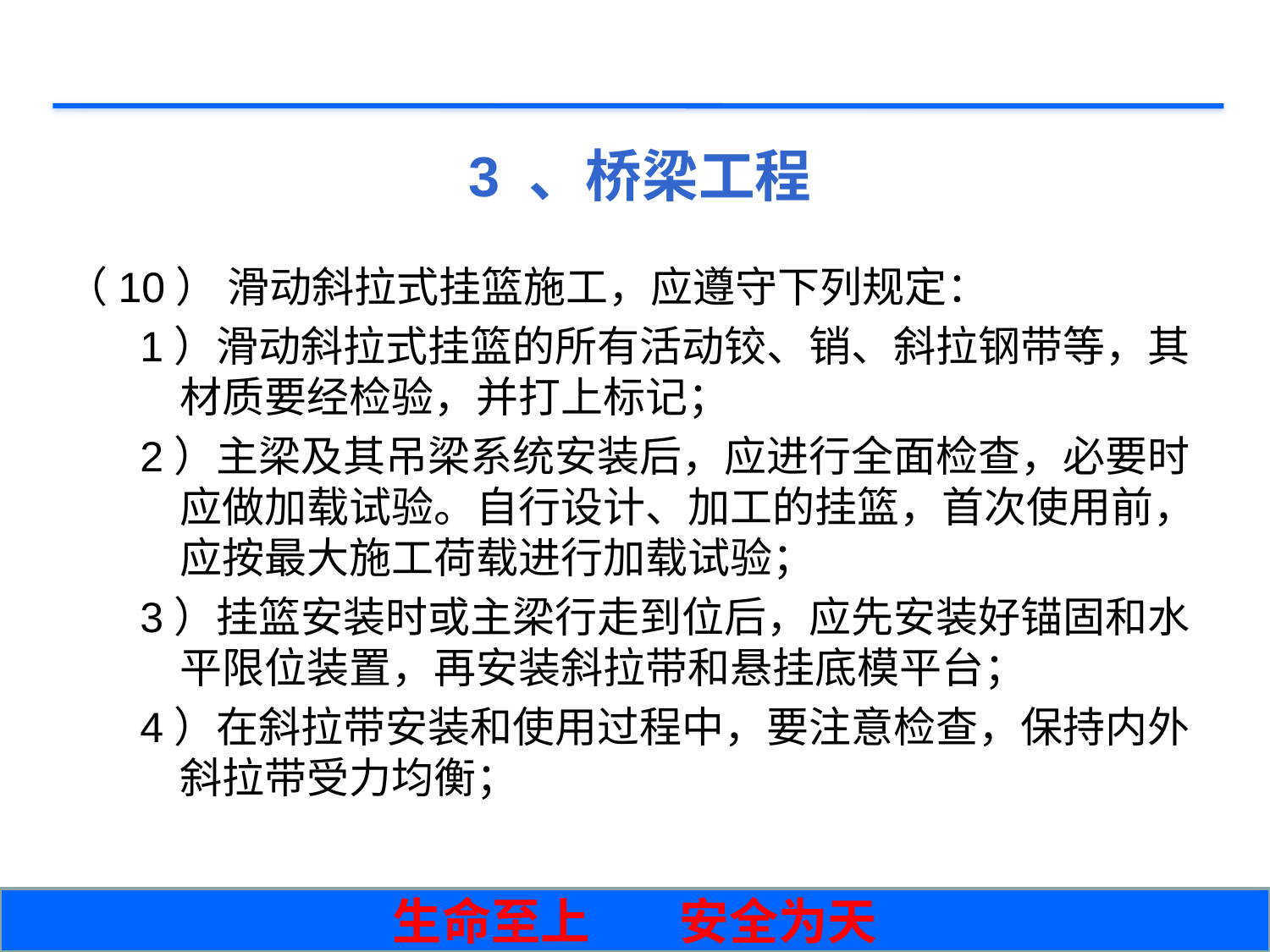

# 3 、桥梁工程
（10） 滑动斜拉式挂篮施工，应遵守下列规定：
1）滑动斜拉式挂篮的所有活动铰、销、斜拉钢带等，其材质要经检验，并打上标记；
2）主梁及其吊梁系统安装后，应进行全面检查，必要时应做加载试验。自行设计、加工的挂篮，首次使用前，应按最大施工荷载进行加载试验；
3）挂篮安装时或主梁行走到位后，应先安装好锚固和水平限位装置，再安装斜拉带和悬挂底模平台；
4）在斜拉带安装和使用过程中，要注意检查，保持内外斜拉带受力均衡；